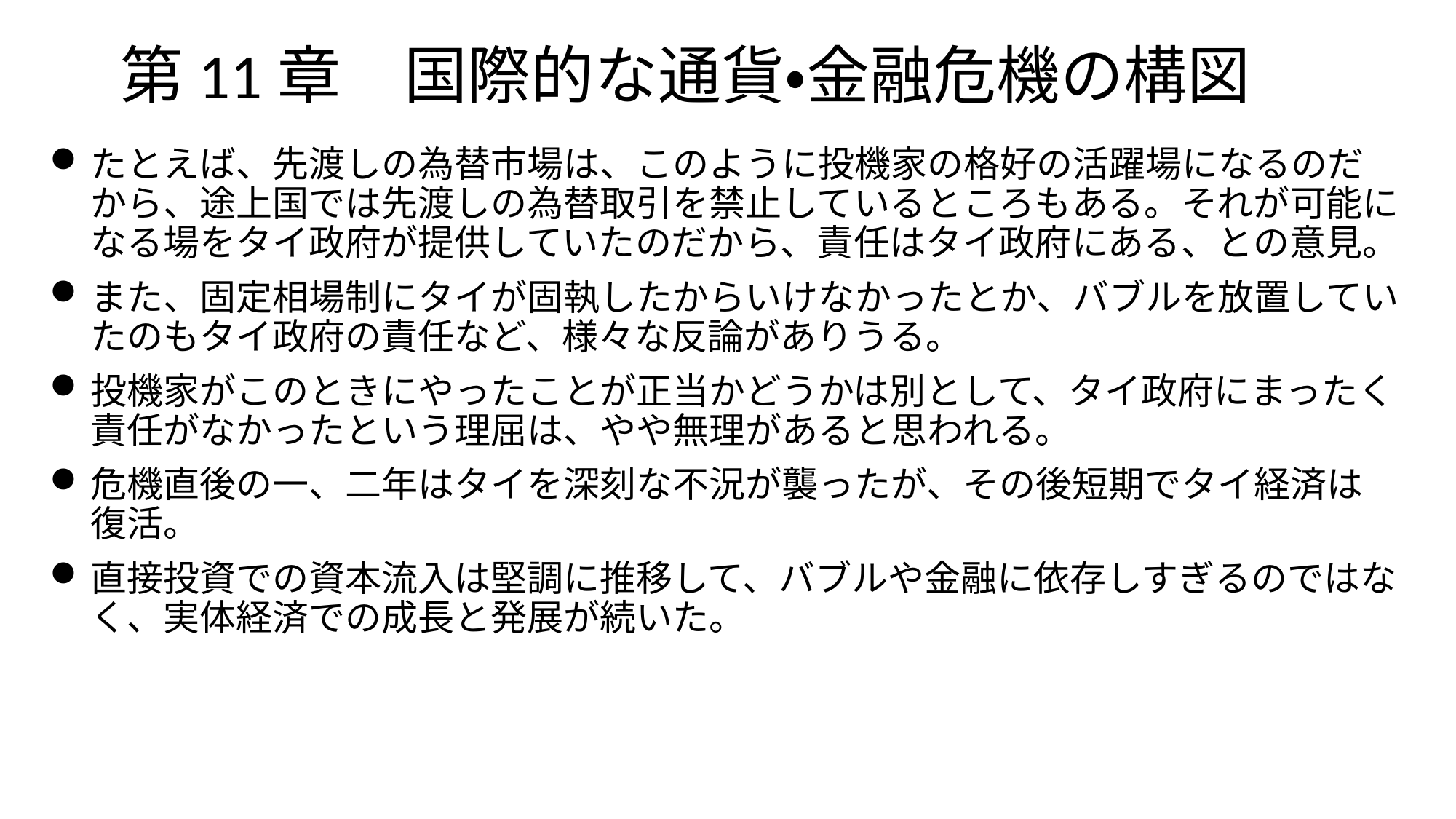

# 第11章　国際的な通貨・金融危機の構図
たとえば、先渡しの為替市場は、このように投機家の格好の活躍場になるのだから、途上国では先渡しの為替取引を禁止しているところもある。それが可能になる場をタイ政府が提供していたのだから、責任はタイ政府にある、との意見。
また、固定相場制にタイが固執したからいけなかったとか、バブルを放置していたのもタイ政府の責任など、様々な反論がありうる。
投機家がこのときにやったことが正当かどうかは別として、タイ政府にまったく責任がなかったという理屈は、やや無理があると思われる。
危機直後の一、二年はタイを深刻な不況が襲ったが、その後短期でタイ経済は復活。
直接投資での資本流入は堅調に推移して、バブルや金融に依存しすぎるのではなく、実体経済での成長と発展が続いた。